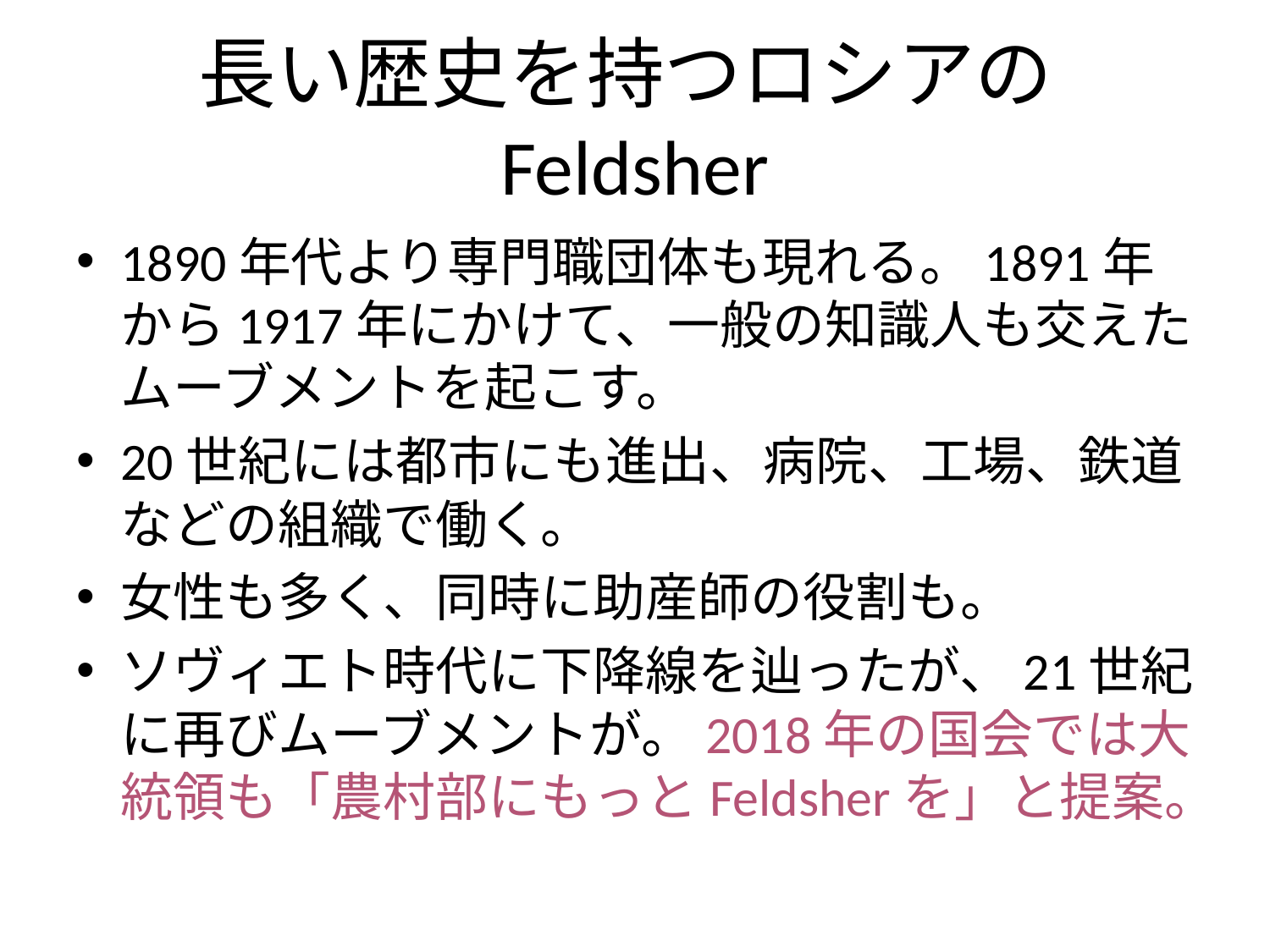

# 長い歴史を持つロシアのFeldsher
1890年代より専門職団体も現れる。1891年から1917年にかけて、一般の知識人も交えたムーブメントを起こす。
20世紀には都市にも進出、病院、工場、鉄道などの組織で働く。
女性も多く、同時に助産師の役割も。
ソヴィエト時代に下降線を辿ったが、21世紀に再びムーブメントが。2018年の国会では大統領も「農村部にもっとFeldsherを」と提案。